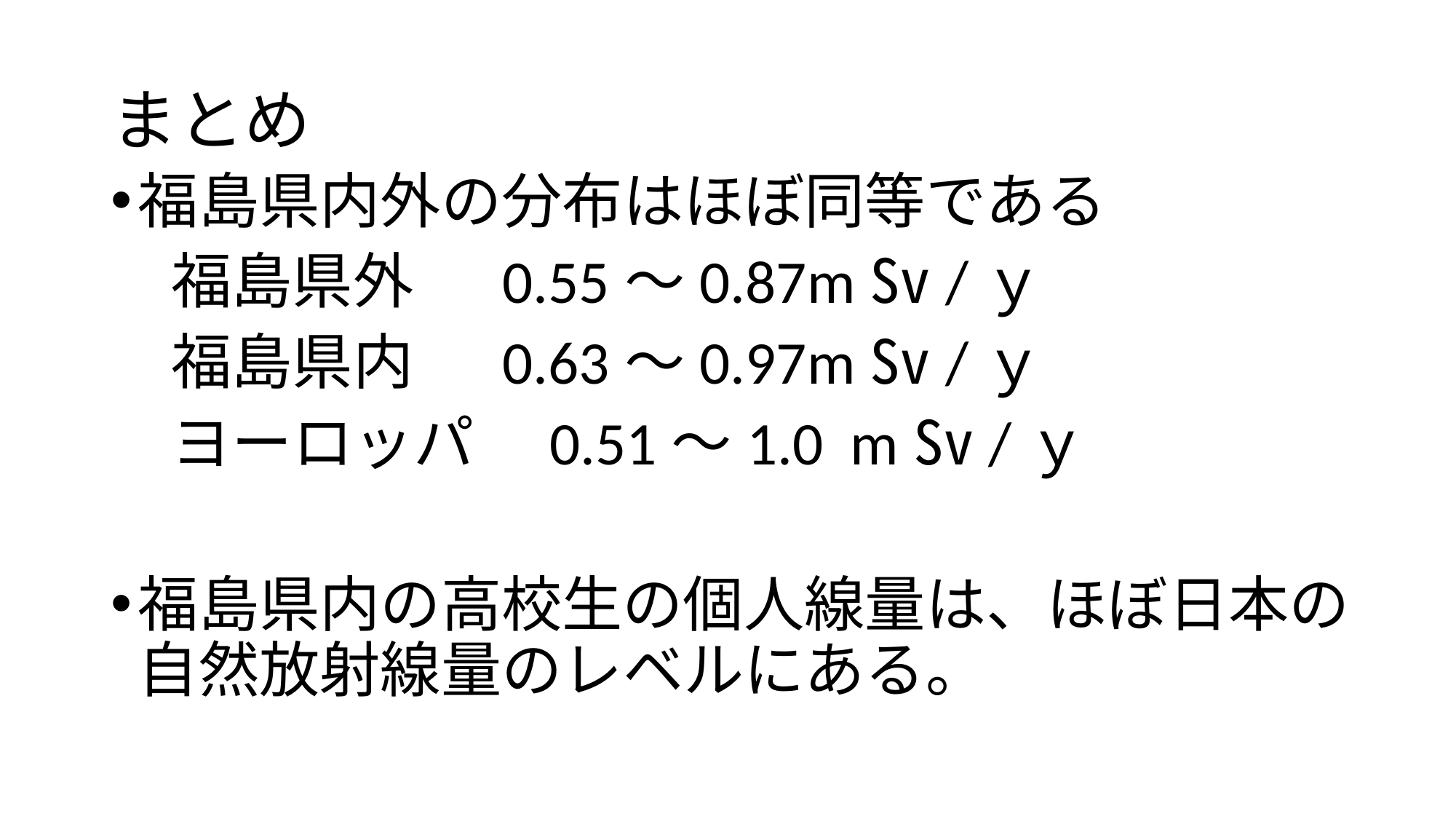

# まとめ
福島県内外の分布はほぼ同等である
　福島県外　 0.55～0.87m㏜/ｙ
　福島県内　 0.63～0.97m㏜/ｙ
　ヨーロッパ　0.51～1.0  m㏜/ｙ

福島県内の高校生の個人線量は、ほぼ日本の自然放射線量のレベルにある。